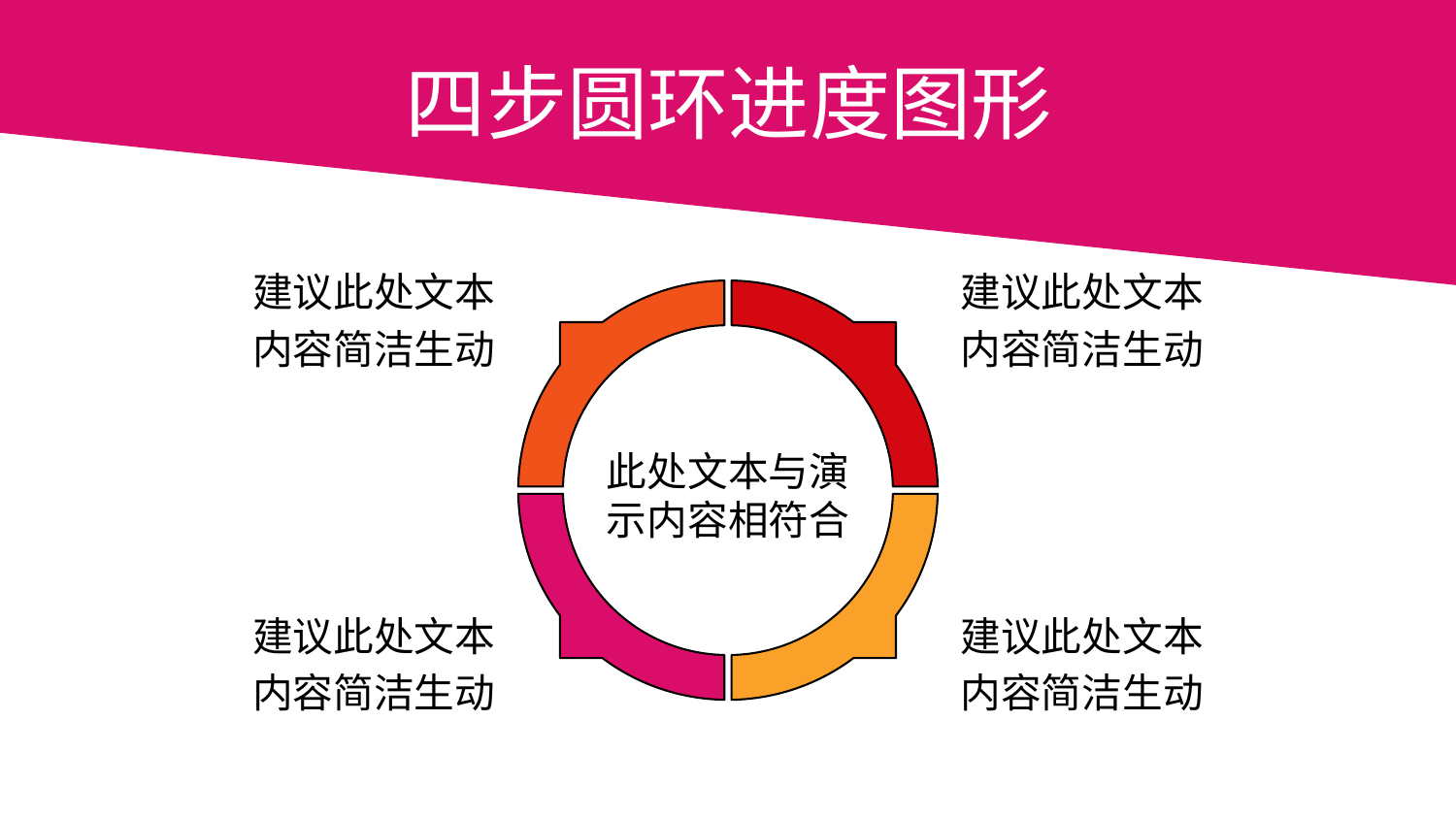

# 四步圆环进度图形
建议此处文本
内容简洁生动
建议此处文本
内容简洁生动
此处文本与演示内容相符合
建议此处文本
内容简洁生动
建议此处文本
内容简洁生动